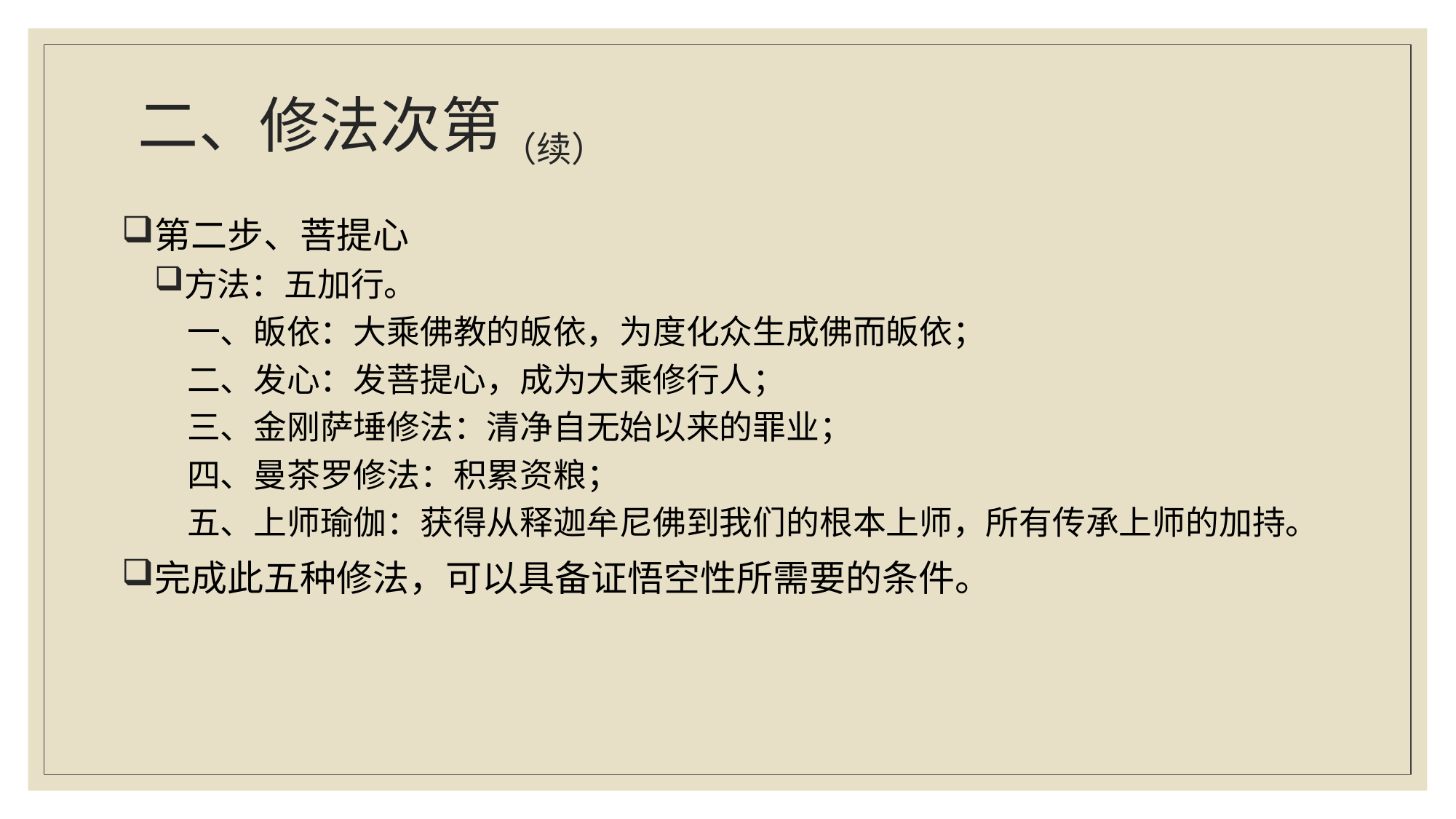

# 二、修法次第（续）
第二步、菩提心
方法：五加行。
一、皈依：大乘佛教的皈依，为度化众生成佛而皈依；
二、发心：发菩提心，成为大乘修行人；
三、金刚萨埵修法：清净自无始以来的罪业；
四、曼茶罗修法：积累资粮；
五、上师瑜伽：获得从释迦牟尼佛到我们的根本上师，所有传承上师的加持。
完成此五种修法，可以具备证悟空性所需要的条件。